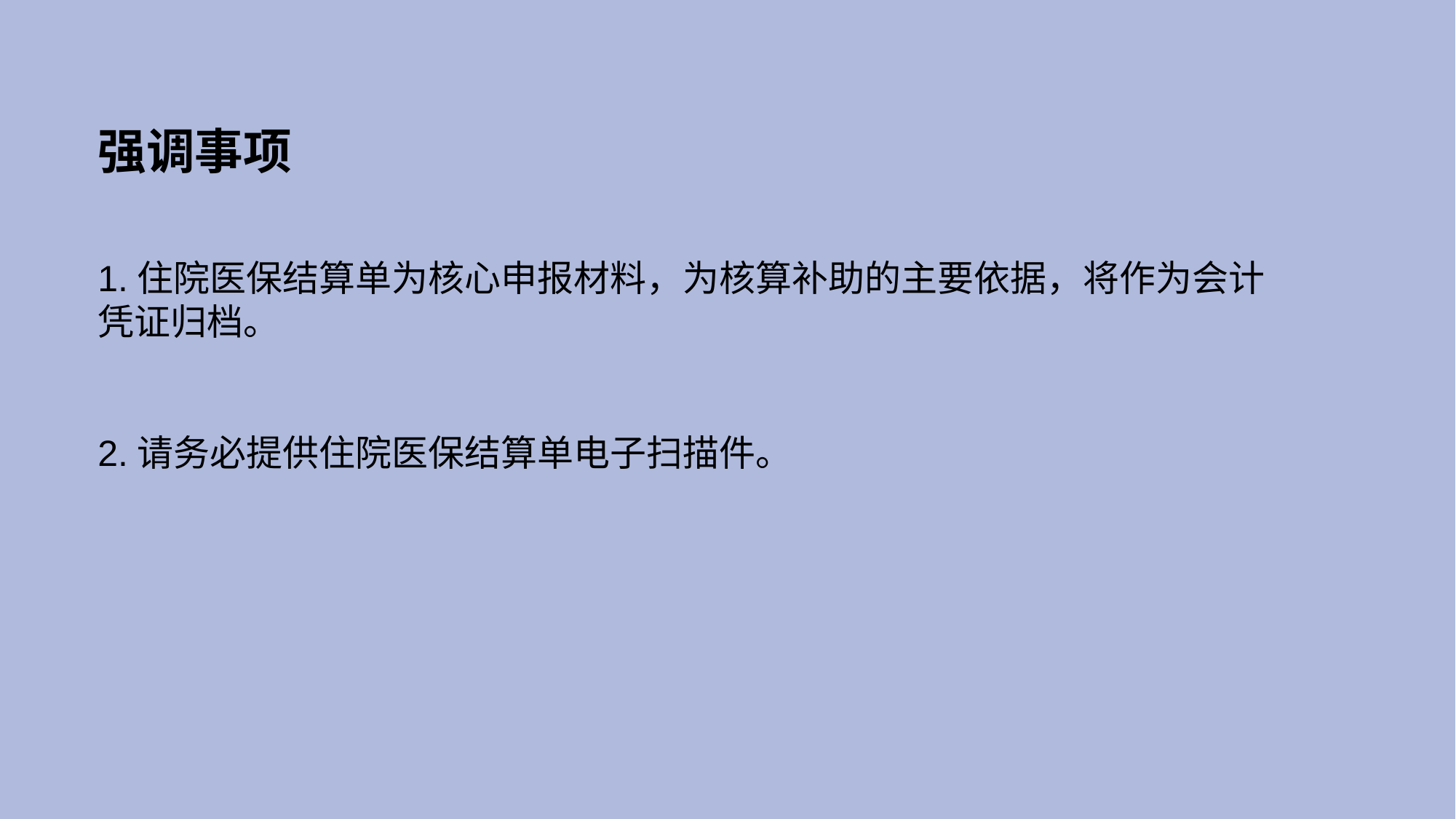

强调事项

1.住院医保结算单为核心申报材料，为核算补助的主要依据，将作为会计凭证归档。

2.请务必提供住院医保结算单电子扫描件。